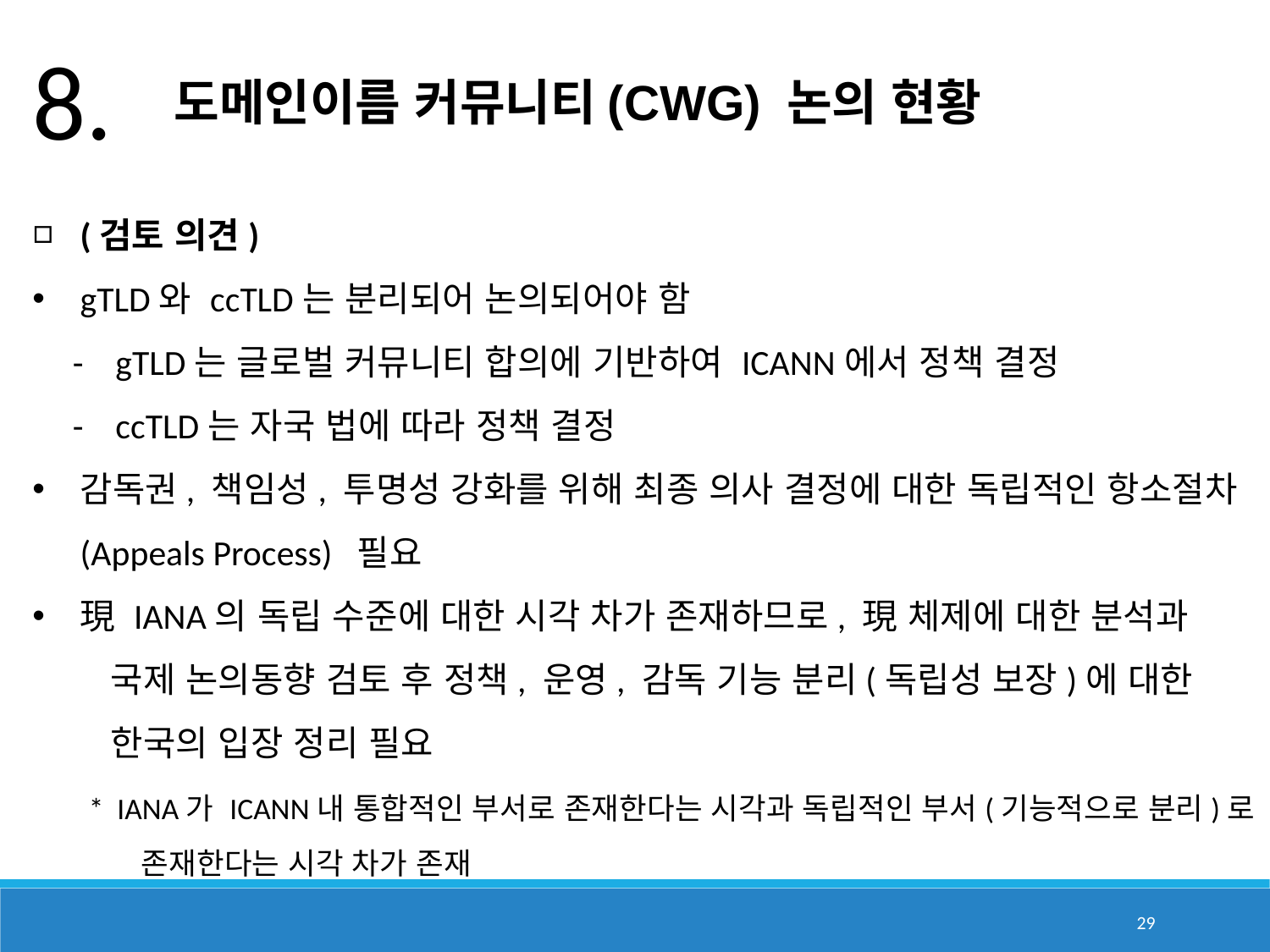

8.
     도메인이름 커뮤니티(CWG) 논의 현황
(검토 의견)
gTLD와 ccTLD는 분리되어 논의되어야 함
     -    gTLD는 글로벌 커뮤니티 합의에 기반하여 ICANN에서 정책 결정
     -    ccTLD는 자국 법에 따라 정책 결정
감독권, 책임성, 투명성 강화를 위해 최종 의사 결정에 대한 독립적인 항소절차(Appeals Process)  필요
現 IANA의 독립 수준에 대한 시각 차가 존재하므로, 現 체제에 대한 분석과
       국제 논의동향 검토 후 정책, 운영, 감독 기능 분리(독립성 보장)에 대한
       한국의 입장 정리 필요
       *  IANA가 ICANN내 통합적인 부서로 존재한다는 시각과 독립적인 부서(기능적으로 분리)로
            존재한다는 시각 차가 존재
29